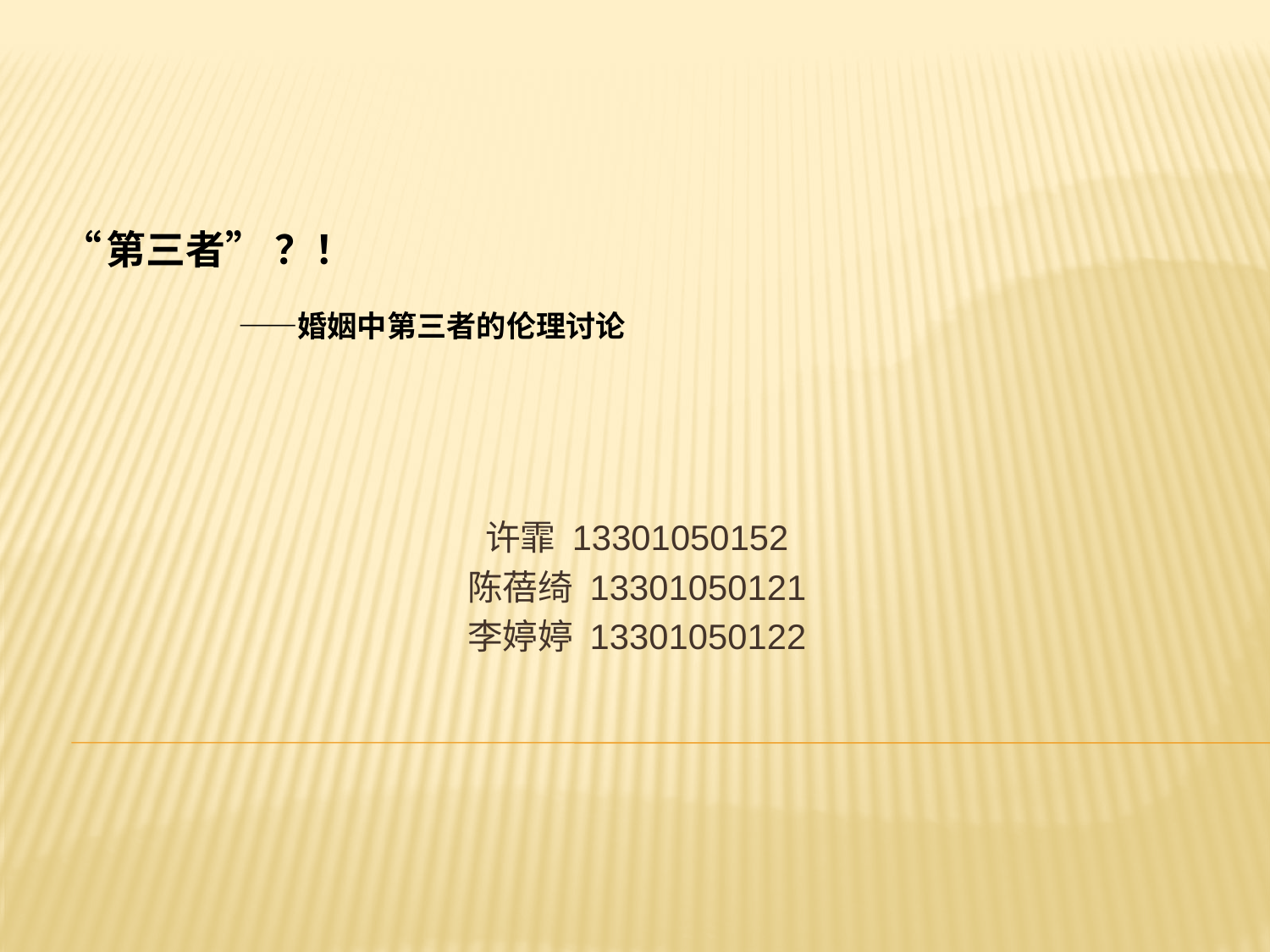

# “第三者” ？！ ——婚姻中第三者的伦理讨论
许霏 13301050152
陈蓓绮 13301050121
李婷婷 13301050122